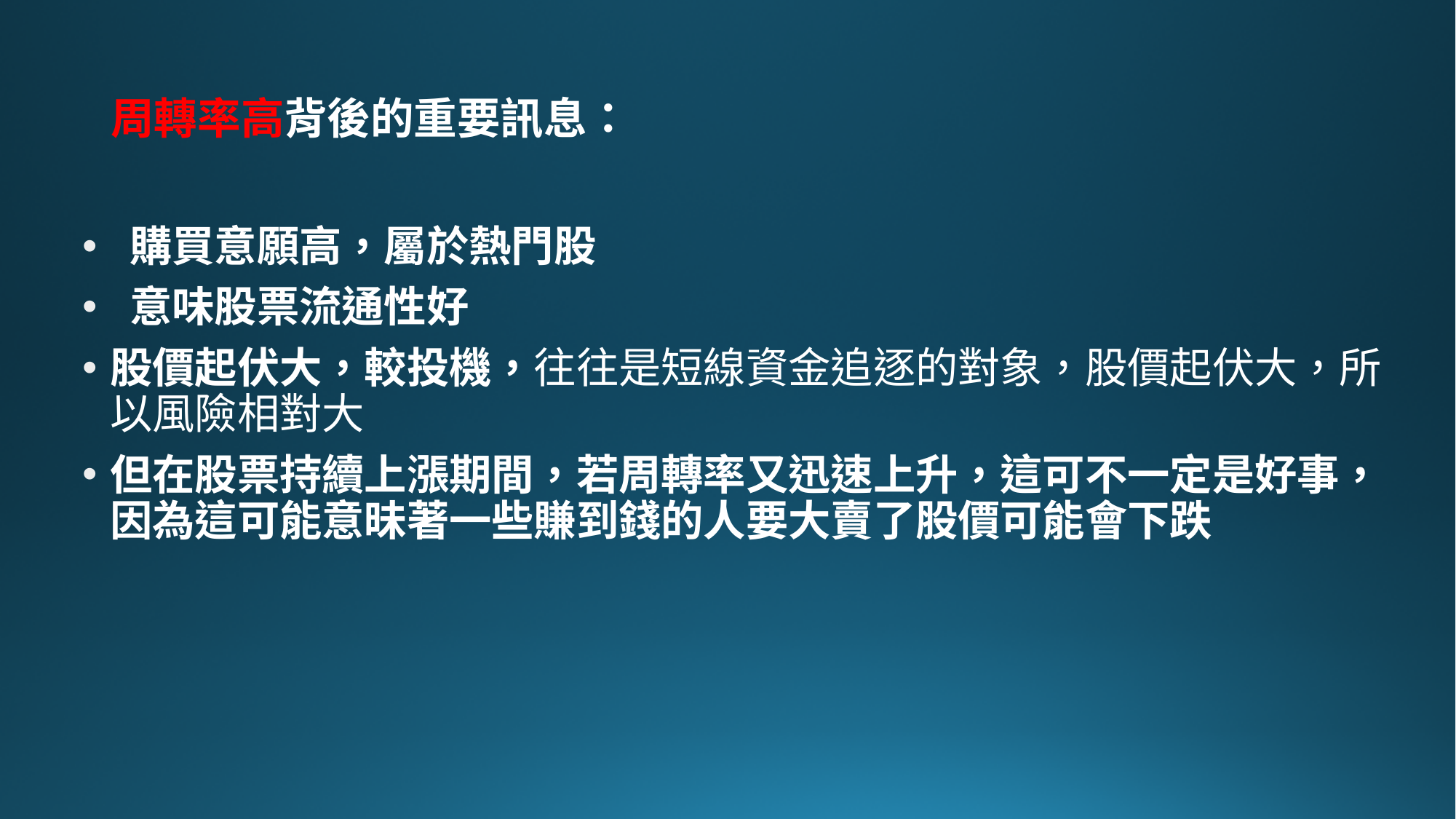

# 周轉率高背後的重要訊息：
 購買意願高，屬於熱門股
 意味股票流通性好
股價起伏大，較投機，往往是短線資金追逐的對象，股價起伏大，所以風險相對大
但在股票持續上漲期間，若周轉率又迅速上升，這可不一定是好事，因為這可能意昧著一些賺到錢的人要大賣了股價可能會下跌